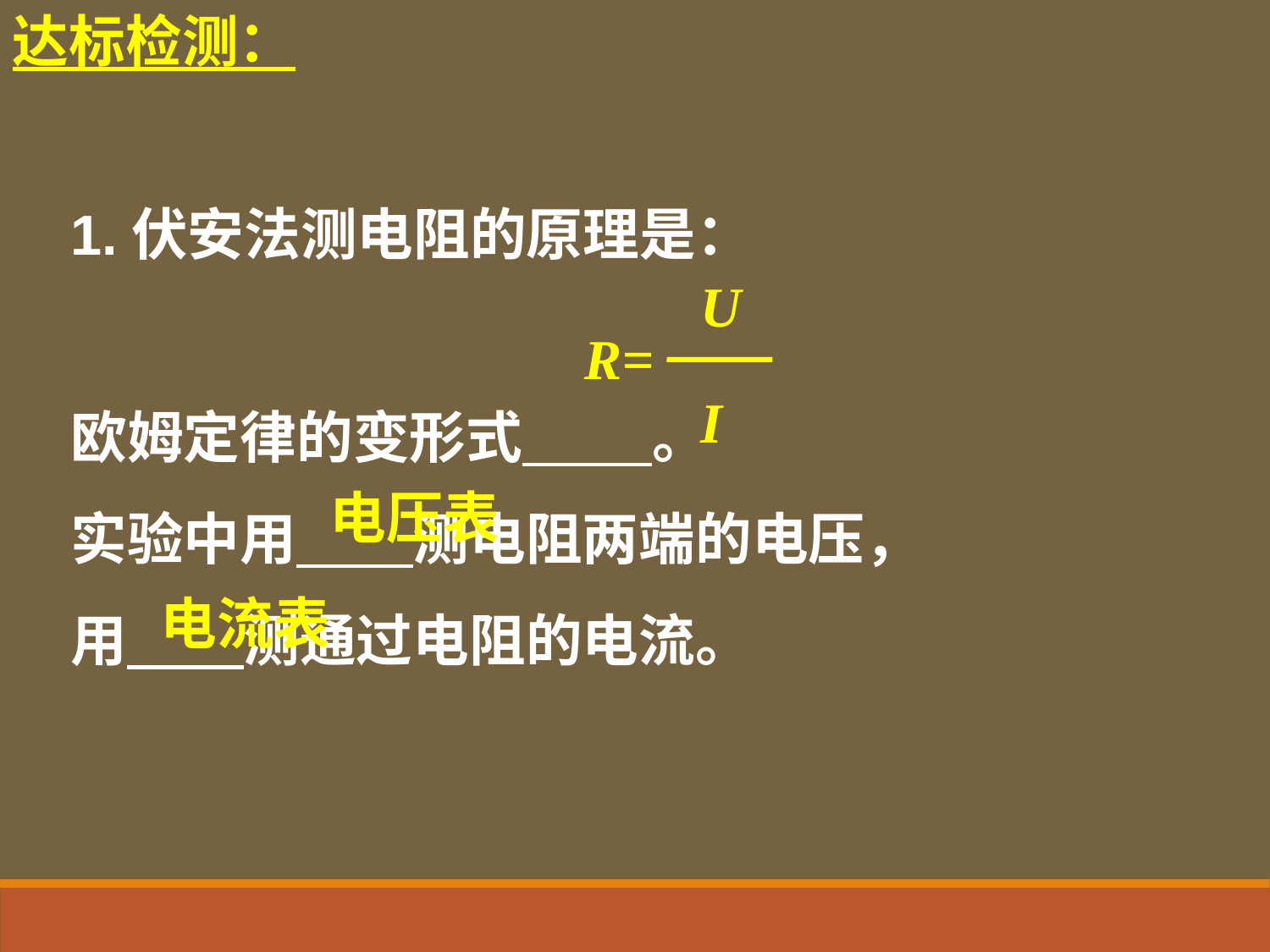

达标检测：
1.伏安法测电阻的原理是：

欧姆定律的变形式          。
实验中用         测电阻两端的电压，
用         测通过电阻的电流。
U
R=

I
电压表
电流表